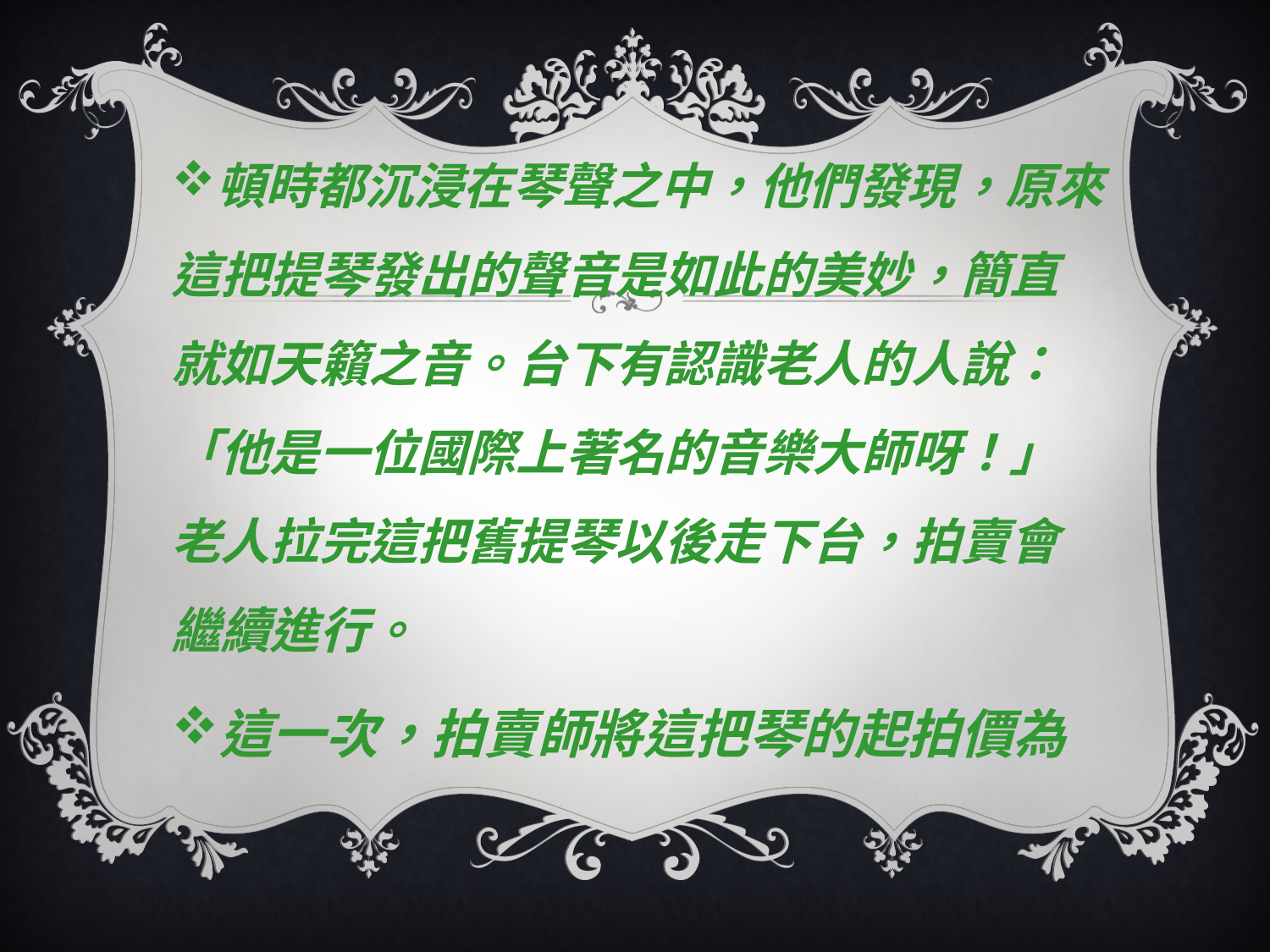

頓時都沉浸在琴聲之中，他們發現，原來這把提琴發出的聲音是如此的美妙，簡直就如天籟之音。台下有認識老人的人說：「他是一位國際上著名的音樂大師呀！」老人拉完這把舊提琴以後走下台，拍賣會繼續進行。
這一次，拍賣師將這把琴的起拍價為